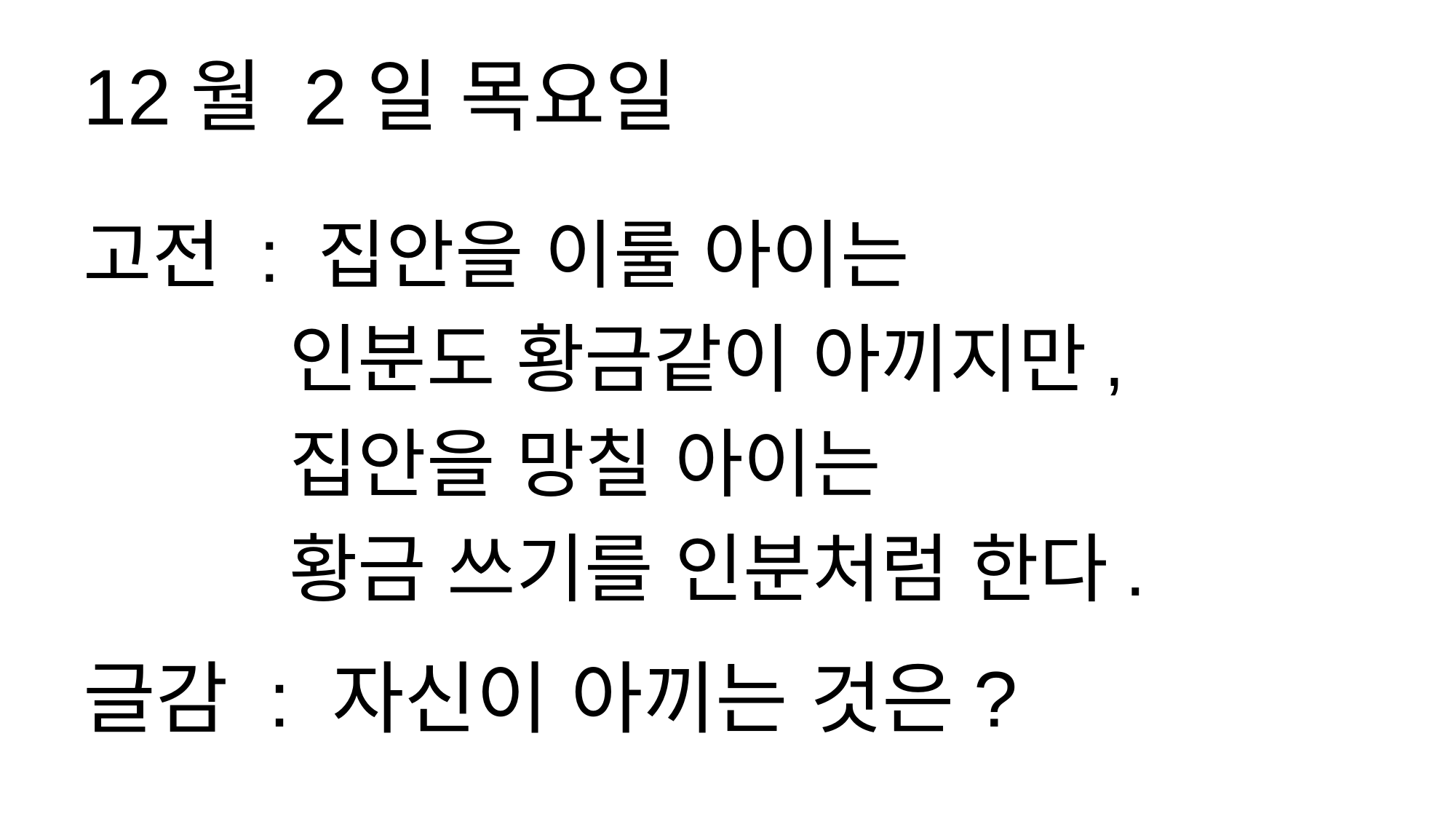

12월 2일 목요일
고전 : 집안을 이룰 아이는
         인분도 황금같이 아끼지만,
         집안을 망칠 아이는
         황금 쓰기를 인분처럼 한다.
글감 : 자신이 아끼는 것은?